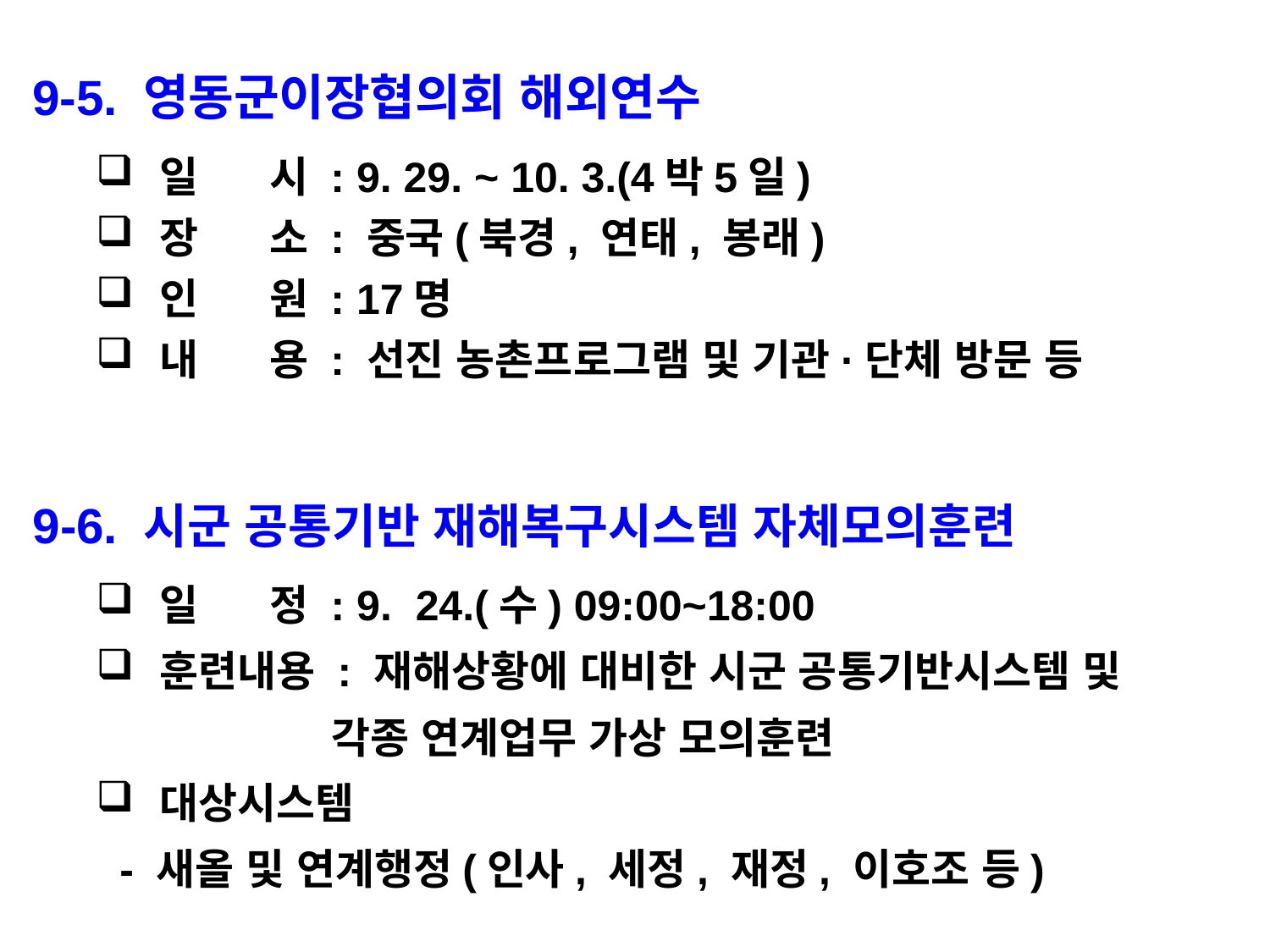

9-5. 영동군이장협의회 해외연수
일      시 : 9. 29. ~ 10. 3.(4박5일)
장      소 : 중국(북경, 연태, 봉래)
인      원 : 17명
내      용 : 선진 농촌프로그램 및 기관·단체 방문 등
9-6. 시군 공통기반 재해복구시스템 자체모의훈련
일      정 : 9.  24.(수) 09:00~18:00
훈련내용 : 재해상황에 대비한 시군 공통기반시스템 및
                   각종 연계업무 가상 모의훈련
대상시스템
  - 새올 및 연계행정(인사, 세정, 재정, 이호조 등)